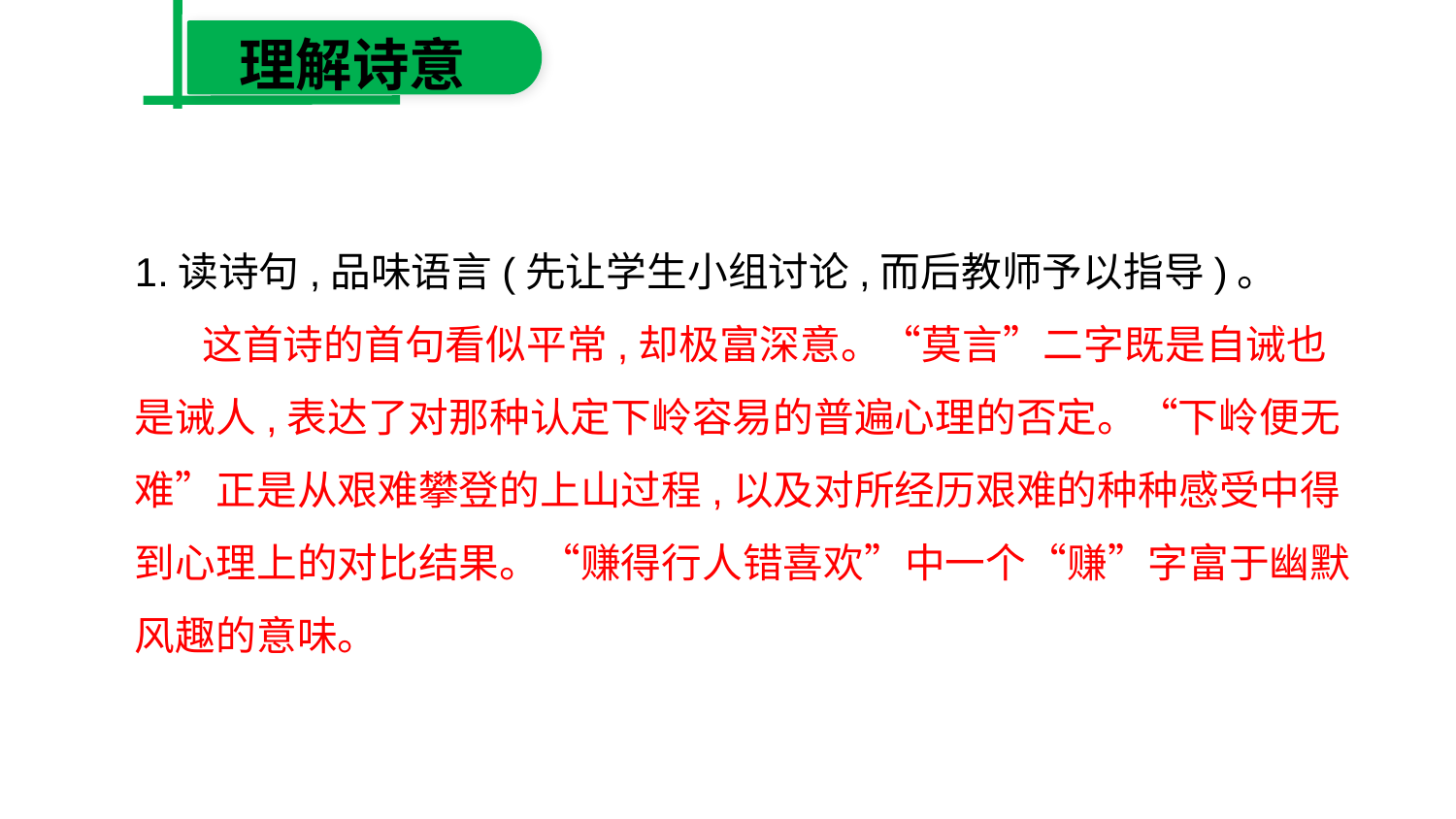

理解诗意
1.读诗句,品味语言(先让学生小组讨论,而后教师予以指导)。
　   这首诗的首句看似平常,却极富深意。“莫言”二字既是自诫也是诫人,表达了对那种认定下岭容易的普遍心理的否定。“下岭便无难”正是从艰难攀登的上山过程,以及对所经历艰难的种种感受中得到心理上的对比结果。“赚得行人错喜欢”中一个“赚”字富于幽默风趣的意味。